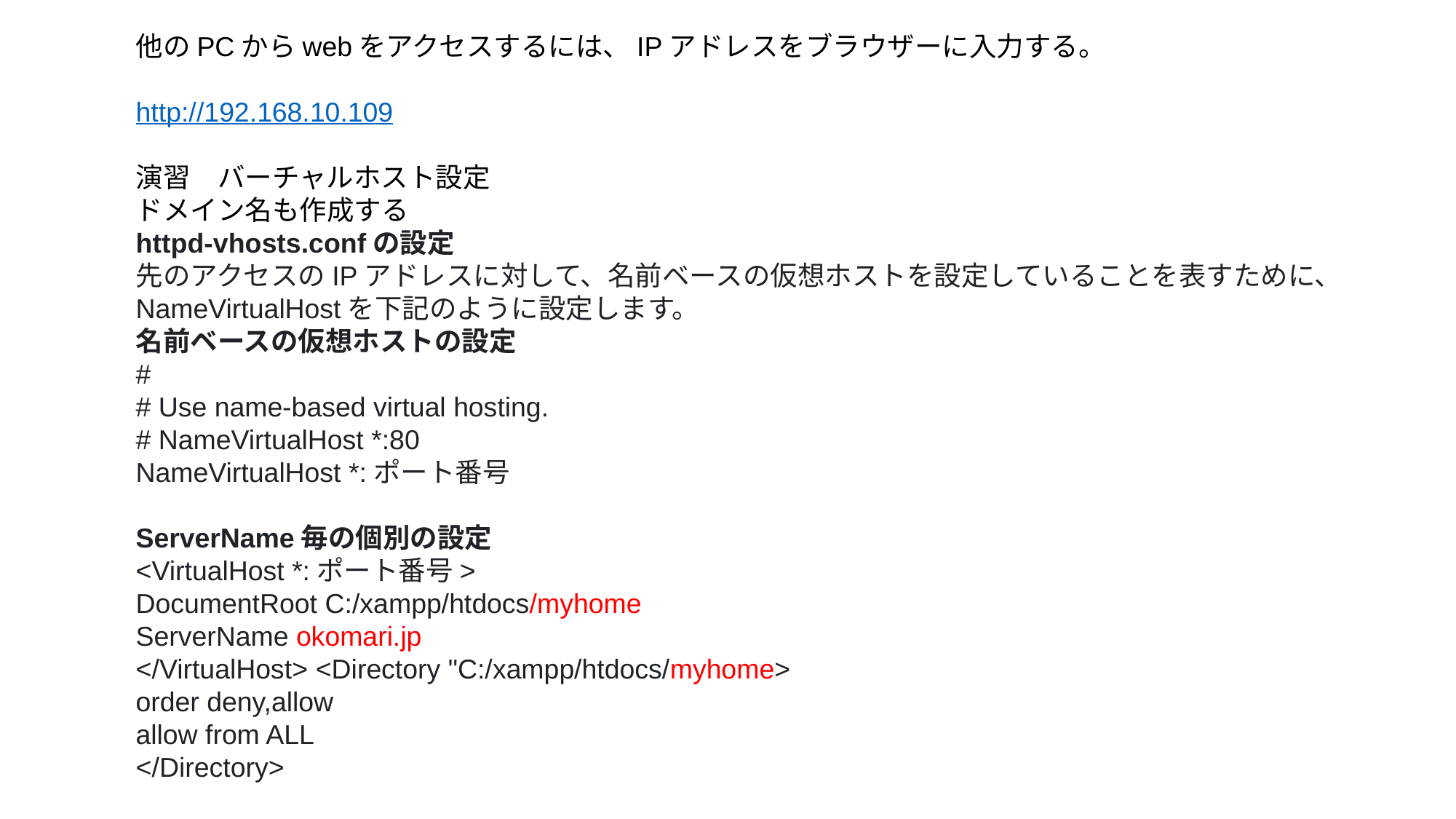

他のPCからwebをアクセスするには、IPアドレスをブラウザーに入力する。

http://192.168.10.109

演習　バーチャルホスト設定
ドメイン名も作成する
httpd-vhosts.confの設定
先のアクセスのIPアドレスに対して、名前ベースの仮想ホストを設定していることを表すために、NameVirtualHostを下記のように設定します。
名前ベースの仮想ホストの設定
#
# Use name-based virtual hosting.
# NameVirtualHost *:80
NameVirtualHost *:ポート番号

ServerName毎の個別の設定
<VirtualHost *:ポート番号>
DocumentRoot C:/xampp/htdocs/myhome
ServerName okomari.jp
</VirtualHost> <Directory "C:/xampp/htdocs/myhome>
order deny,allow
allow from ALL
</Directory>